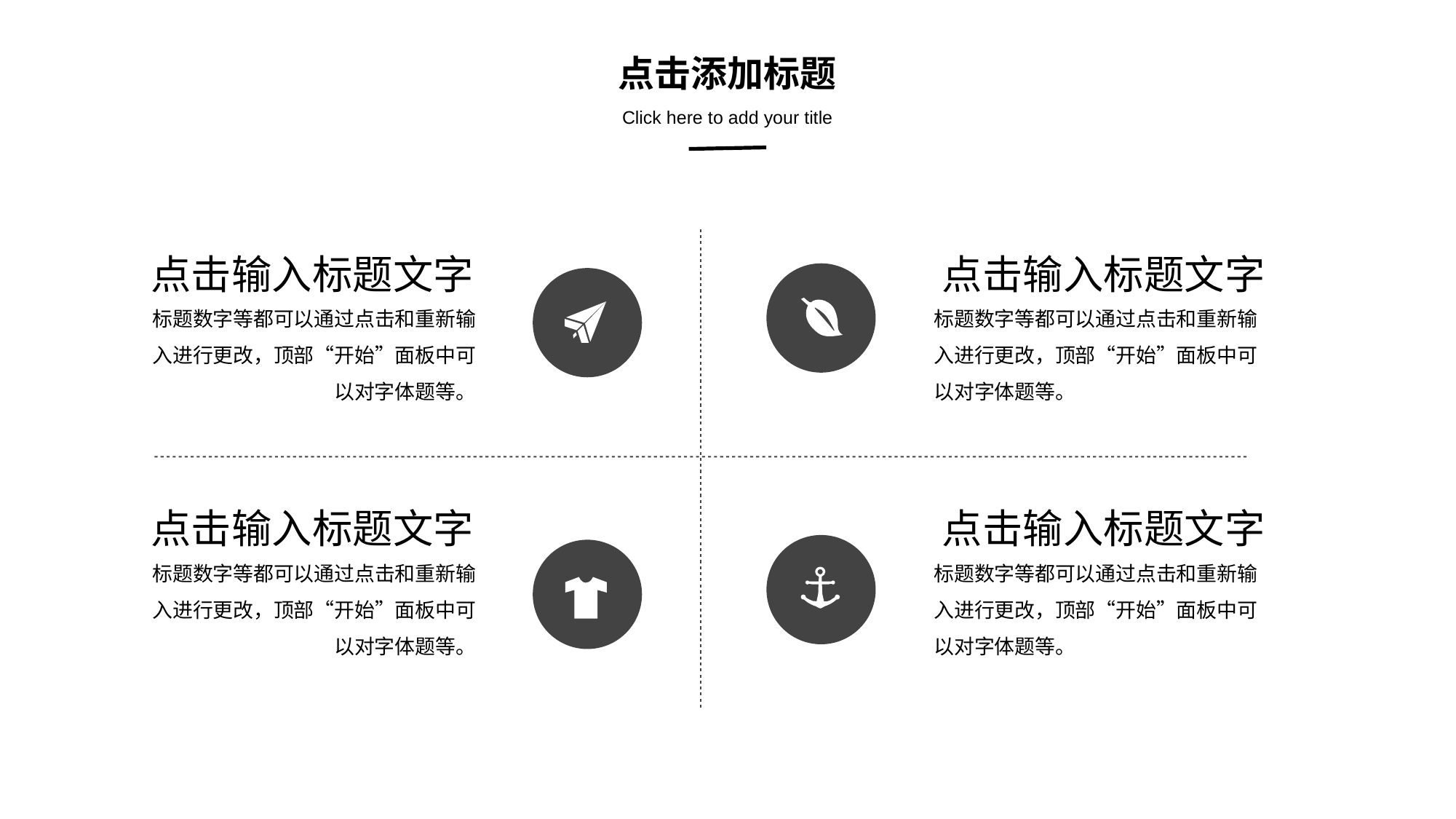

点击添加标题
Click here to add your title

点击输入标题文字
标题数字等都可以通过点击和重新输入进行更改，顶部“开始”面板中可以对字体题等。
点击输入标题文字
标题数字等都可以通过点击和重新输入进行更改，顶部“开始”面板中可以对字体题等。

点击输入标题文字
标题数字等都可以通过点击和重新输入进行更改，顶部“开始”面板中可以对字体题等。
点击输入标题文字
标题数字等都可以通过点击和重新输入进行更改，顶部“开始”面板中可以对字体题等。